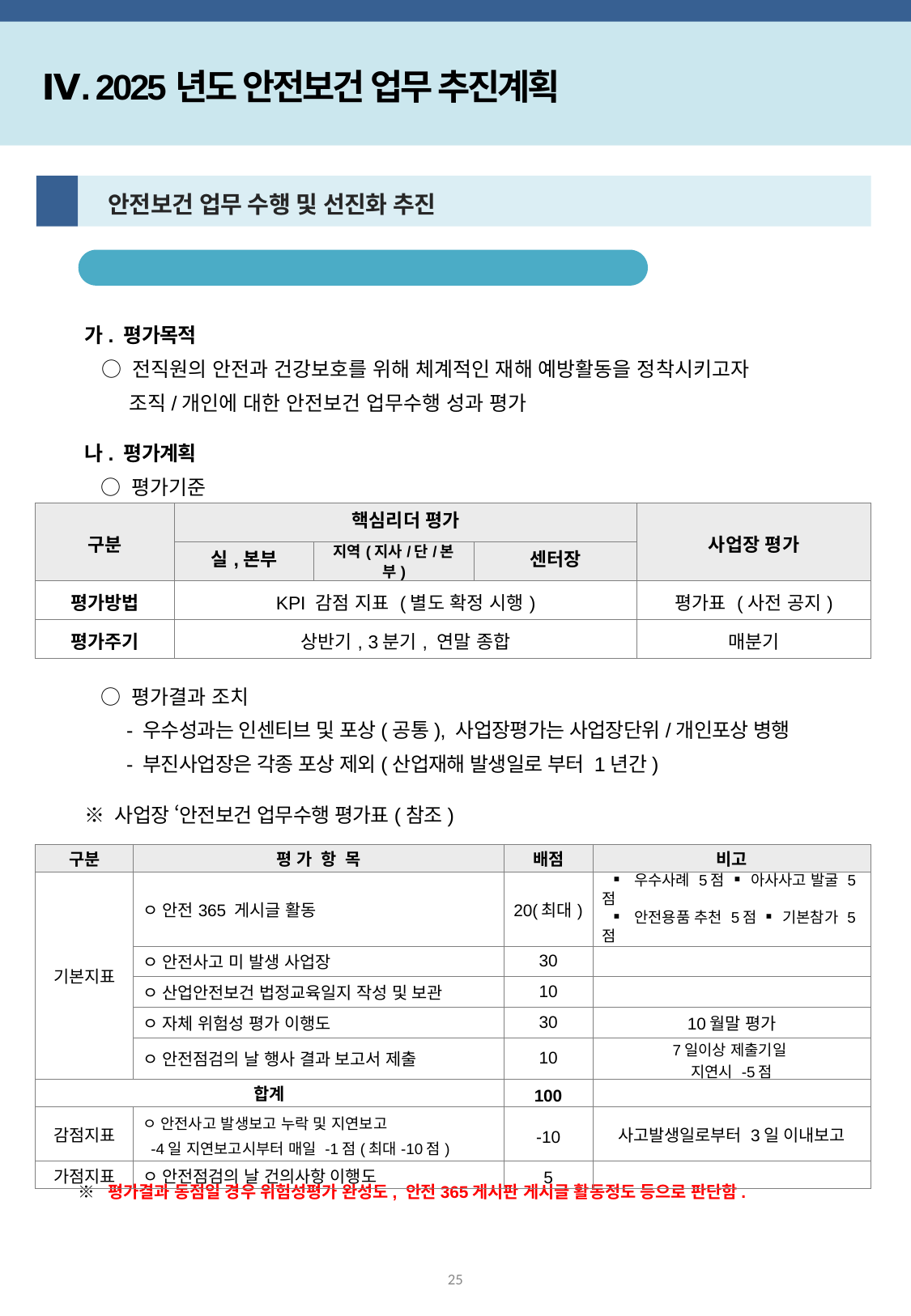

Ⅳ. 2025년도 안전보건 업무 추진계획
2
  안전보건 업무 수행 및 선진화 추진
안전보건 업무수행 평가

가. 평가목적
   ○ 전직원의 안전과 건강보호를 위해 체계적인 재해 예방활동을 정착시키고자
       조직/개인에 대한 안전보건 업무수행 성과 평가

나. 평가계획
   ○ 평가기준

   ○ 평가결과 조치
        - 우수성과는 인센티브 및 포상(공통), 사업장평가는 사업장단위/개인포상 병행
        - 부진사업장은 각종 포상 제외(산업재해 발생일로 부터 1년간)

※ 사업장 ‘안전보건 업무수행 평가표(참조)
| 구분 | 핵심리더 평가 |  |  | 사업장 평가 |
| --- | --- | --- | --- | --- |
|  | 실,본부 | 지역(지사/단/본부) | 센터장 |  |
| 평가방법 | KPI 감점 지표 (별도 확정 시행) |  |  | 평가표 (사전 공지) |
| 평가주기 | 상반기, 3분기, 연말 종합 |  |  | 매분기 |
| 구분 | 평 가 항 목 | 배점 | 비고 |
| --- | --- | --- | --- |
| 기본지표 | ㅇ 안전365 게시글 활동 | 20(최대) | ▪ 우수사례 5점 ▪ 아사사고 발굴 5점 ▪ 안전용품 추천 5점 ▪ 기본참가 5점 |
|  | ㅇ 안전사고 미 발생 사업장 | 30 |  |
|  | ㅇ 산업안전보건 법정교육일지 작성 및 보관 | 10 |  |
|  | ㅇ 자체 위험성 평가 이행도 | 30 | 10월말 평가 |
|  | ㅇ 안전점검의 날 행사 결과 보고서 제출 | 10 | 7일이상 제출기일 지연시 -5점 |
| 합계 |  | 100 |  |
| 감점지표 | ㅇ 안전사고 발생보고 누락 및 지연보고 -4일 지연보고시부터 매일 -1점(최대-10점) | -10 | 사고발생일로부터 3일 이내보고 |
| 가점지표 | ㅇ 안전점검의 날 건의사항 이행도 | 5 |  |
※  평가결과 동점일 경우 위험성평가 완성도, 안전365게시판 게시글 활동정도 등으로 판단함.
25